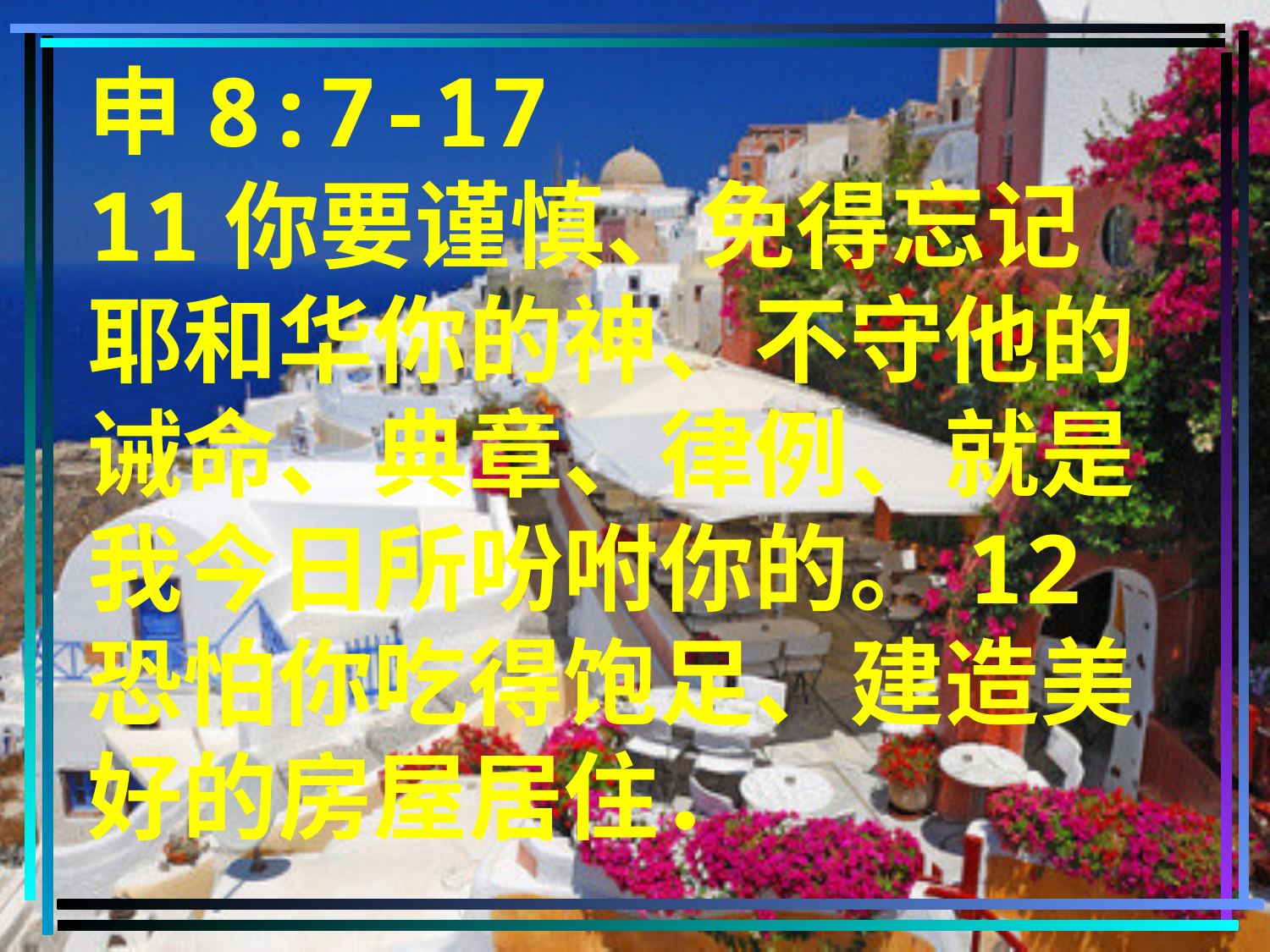

申8:7-17
11你要谨慎、免得忘记耶和华你的神、不守他的诫命、典章、律例、就是我今日所吩咐你的。12恐怕你吃得饱足、建造美好的房屋居住．
#